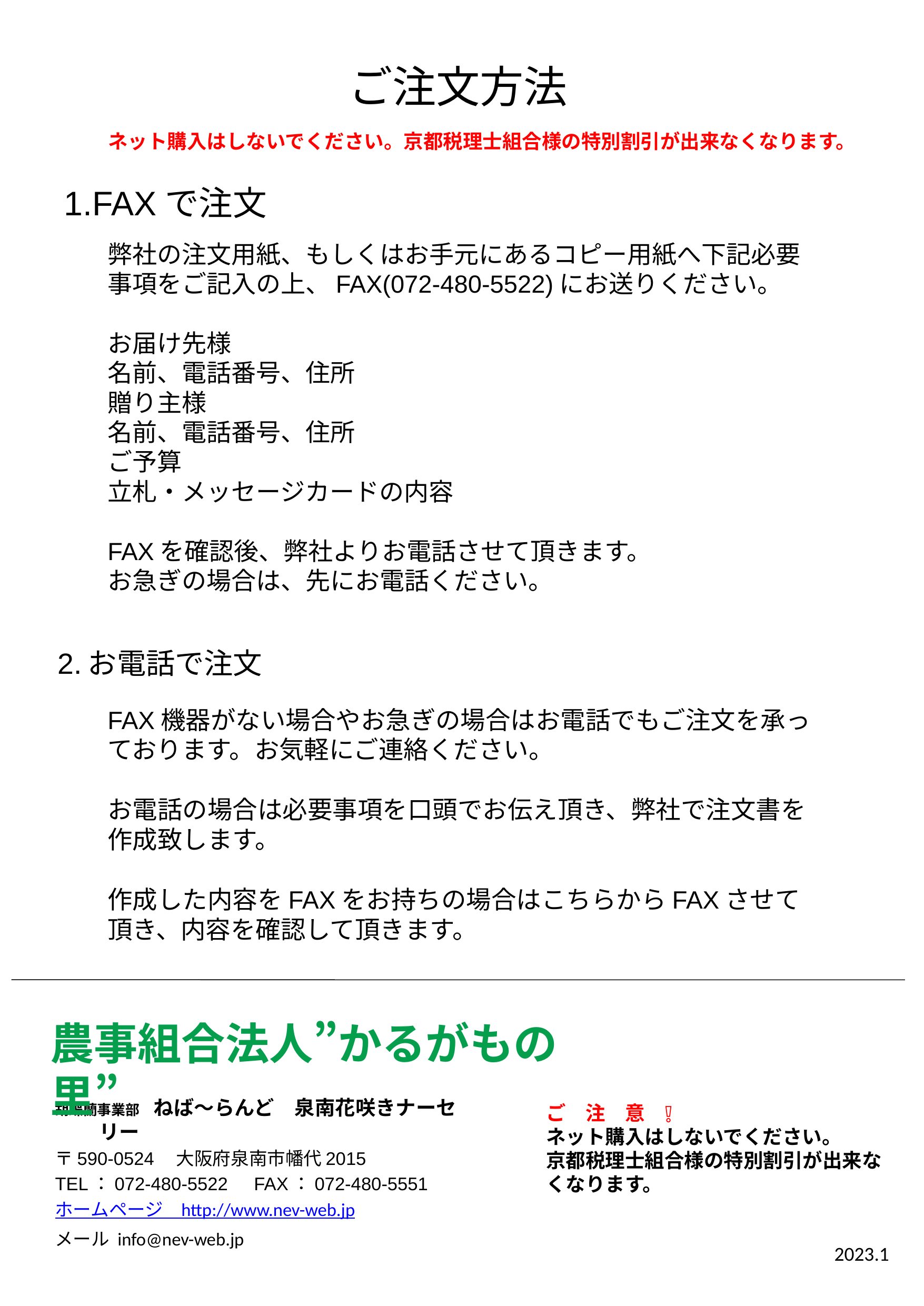

# ご注文方法
ネット購入はしないでください。京都税理士組合様の特別割引が出来なくなります。
1.FAXで注文
弊社の注文用紙、もしくはお手元にあるコピー用紙へ下記必要事項をご記入の上、FAX(072-480-5522)にお送りください。

お届け先様
名前、電話番号、住所
贈り主様
名前、電話番号、住所
ご予算
立札・メッセージカードの内容

FAXを確認後、弊社よりお電話させて頂きます。
お急ぎの場合は、先にお電話ください。
2.お電話で注文
FAX機器がない場合やお急ぎの場合はお電話でもご注文を承っております。お気軽にご連絡ください。

お電話の場合は必要事項を口頭でお伝え頂き、弊社で注文書を作成致します。

作成した内容をFAXをお持ちの場合はこちらからFAXさせて頂き、内容を確認して頂きます。
農事組合法人”かるがもの里”
胡蝶蘭事業部　ねば～らんど　泉南花咲きナーセリー
〒590-0524　大阪府泉南市幡代2015
TEL：072-480-5522　FAX：072-480-5551
ホームページ　http://www.nev-web.jp
メール info@nev-web.jp
ご　注　意　❕
ネット購入はしないでください。
京都税理士組合様の特別割引が出来なくなります。
2023.1